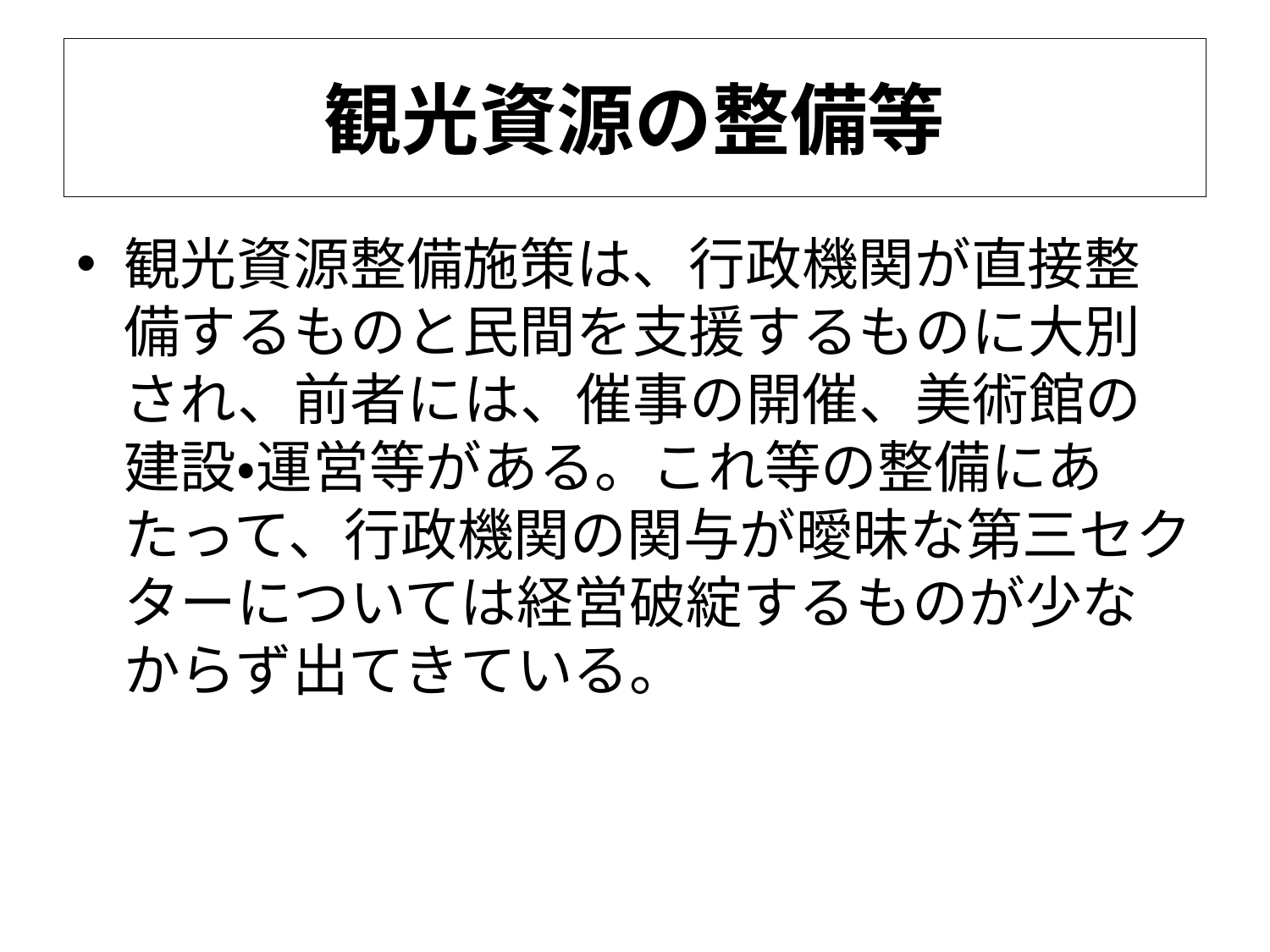

# 観光資源の整備等
観光資源整備施策は、行政機関が直接整備するものと民間を支援するものに大別され、前者には、催事の開催、美術館の建設・運営等がある。これ等の整備にあたって、行政機関の関与が曖昧な第三セクターについては経営破綻するものが少なからず出てきている。